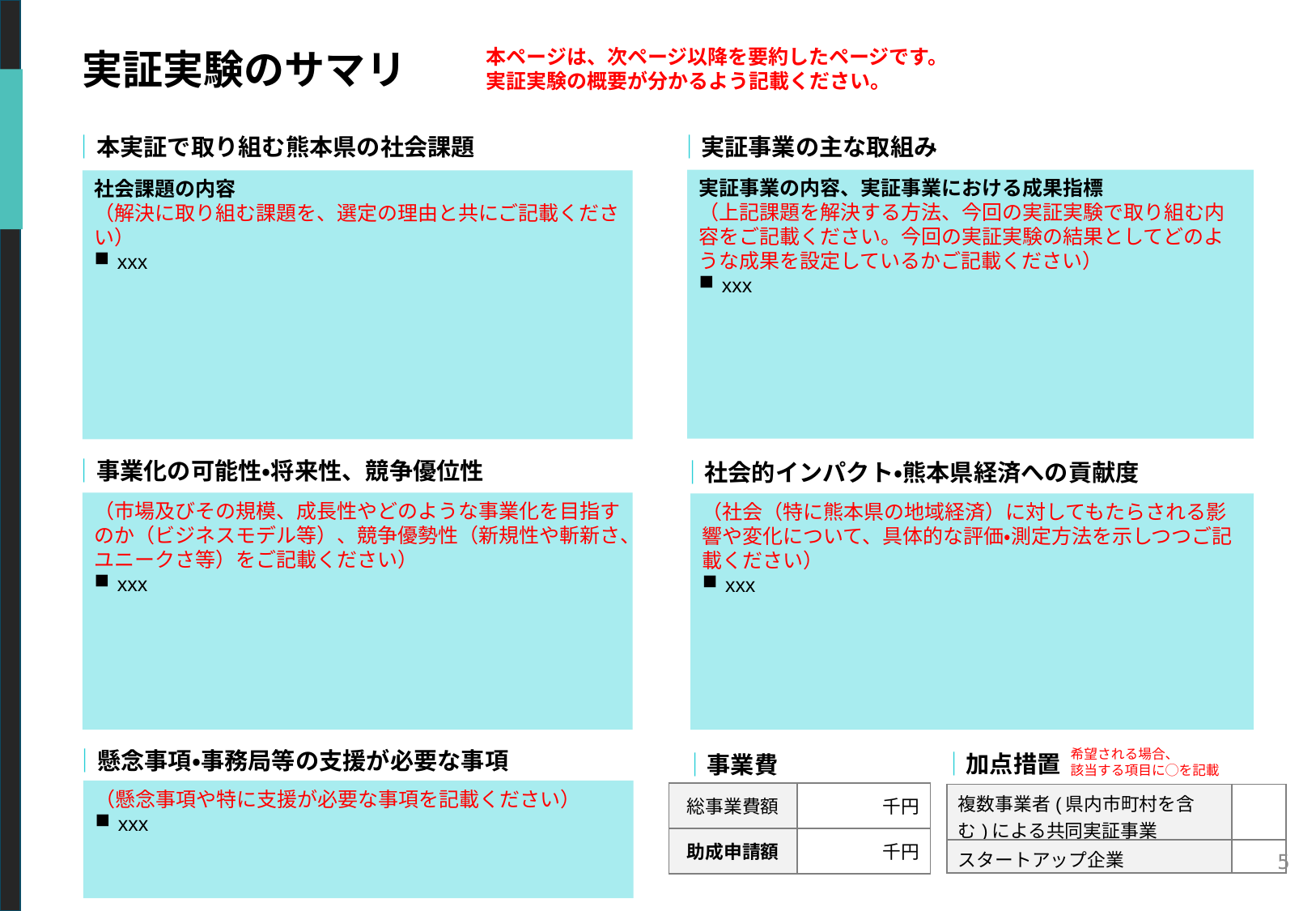

実証実験のサマリ
本ページは、次ページ以降を要約したページです。
実証実験の概要が分かるよう記載ください。

｜実証事業の主な取組み
｜本実証で取り組む熊本県の社会課題
実証事業の内容、実証事業における成果指標
（上記課題を解決する方法、今回の実証実験で取り組む内容をご記載ください。今回の実証実験の結果としてどのような成果を設定しているかご記載ください）
xxx

社会課題の内容
（解決に取り組む課題を、選定の理由と共にご記載ください）
xxx

｜事業化の可能性・将来性、競争優位性
｜社会的インパクト・熊本県経済への貢献度
（市場及びその規模、成長性やどのような事業化を目指すのか（ビジネスモデル等）、競争優勢性（新規性や斬新さ、ユニークさ等）をご記載ください）
xxx

（社会（特に熊本県の地域経済）に対してもたらされる影響や変化について、具体的な評価・測定方法を示しつつご記載ください）
xxx

｜懸念事項・事務局等の支援が必要な事項
希望される場合、
該当する項目に◯を記載
｜加点措置
｜事業費
（懸念事項や特に支援が必要な事項を記載ください）
xxx

| 総事業費額 | 千円 |
| --- | --- |
| 助成申請額 | 千円 |
| 複数事業者(県内市町村を含む)による共同実証事業 |  |
| --- | --- |
| スタートアップ企業 |  |
5